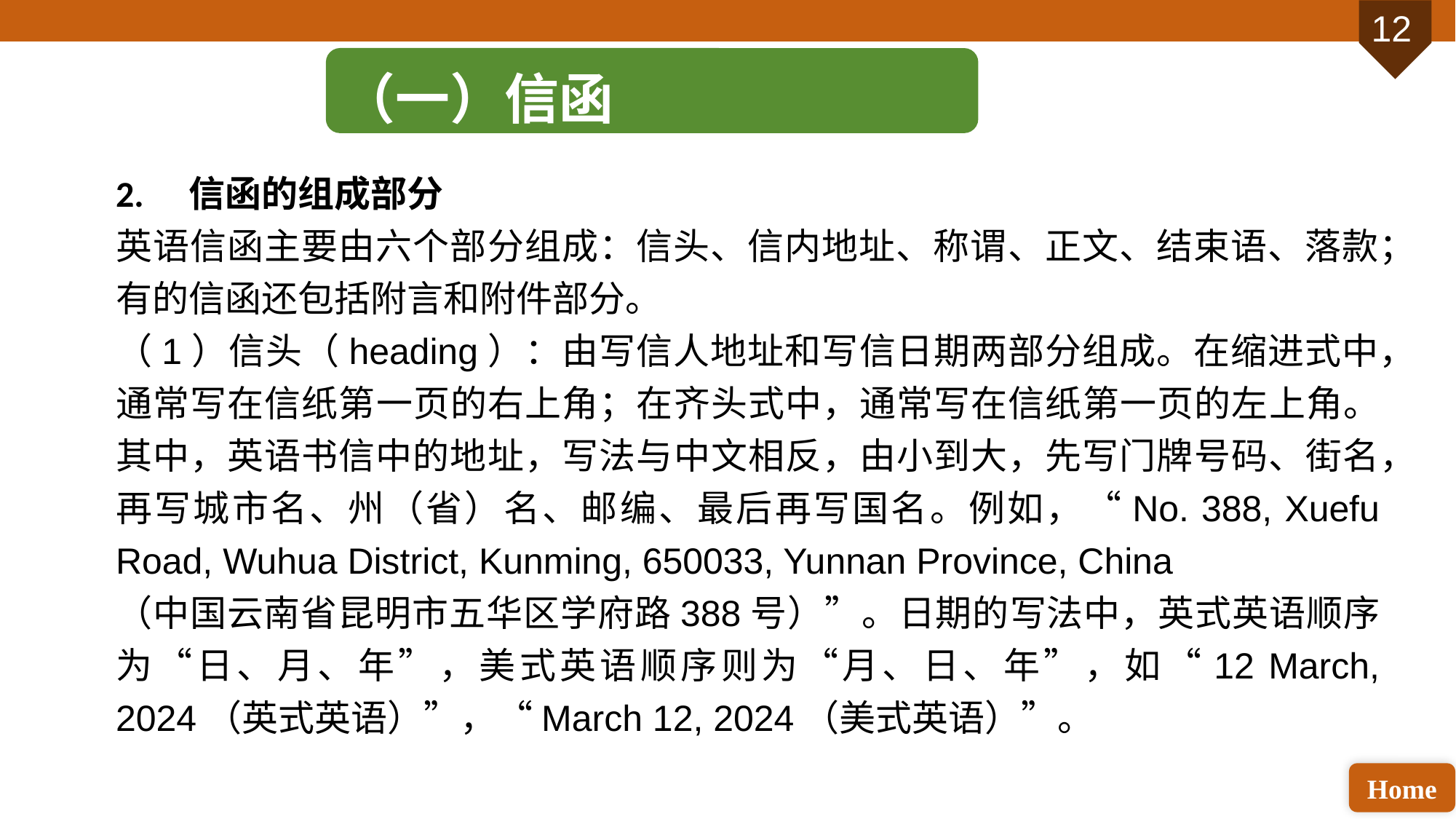

（一）信函
2. 信函的组成部分
英语信函主要由六个部分组成：信头、信内地址、称谓、正文、结束语、落款；有的信函还包括附言和附件部分。
（1）信头（heading）：由写信人地址和写信日期两部分组成。在缩进式中，通常写在信纸第一页的右上角；在齐头式中，通常写在信纸第一页的左上角。其中，英语书信中的地址，写法与中文相反，由小到大，先写门牌号码、街名，再写城市名、州（省）名、邮编、最后再写国名。例如，“No. 388, Xuefu Road, Wuhua District, Kunming, 650033, Yunnan Province, China
（中国云南省昆明市五华区学府路388号）”。日期的写法中，英式英语顺序为“日、月、年”，美式英语顺序则为“月、日、年”，如“12 March, 2024（英式英语）”，“March 12, 2024（美式英语）”。